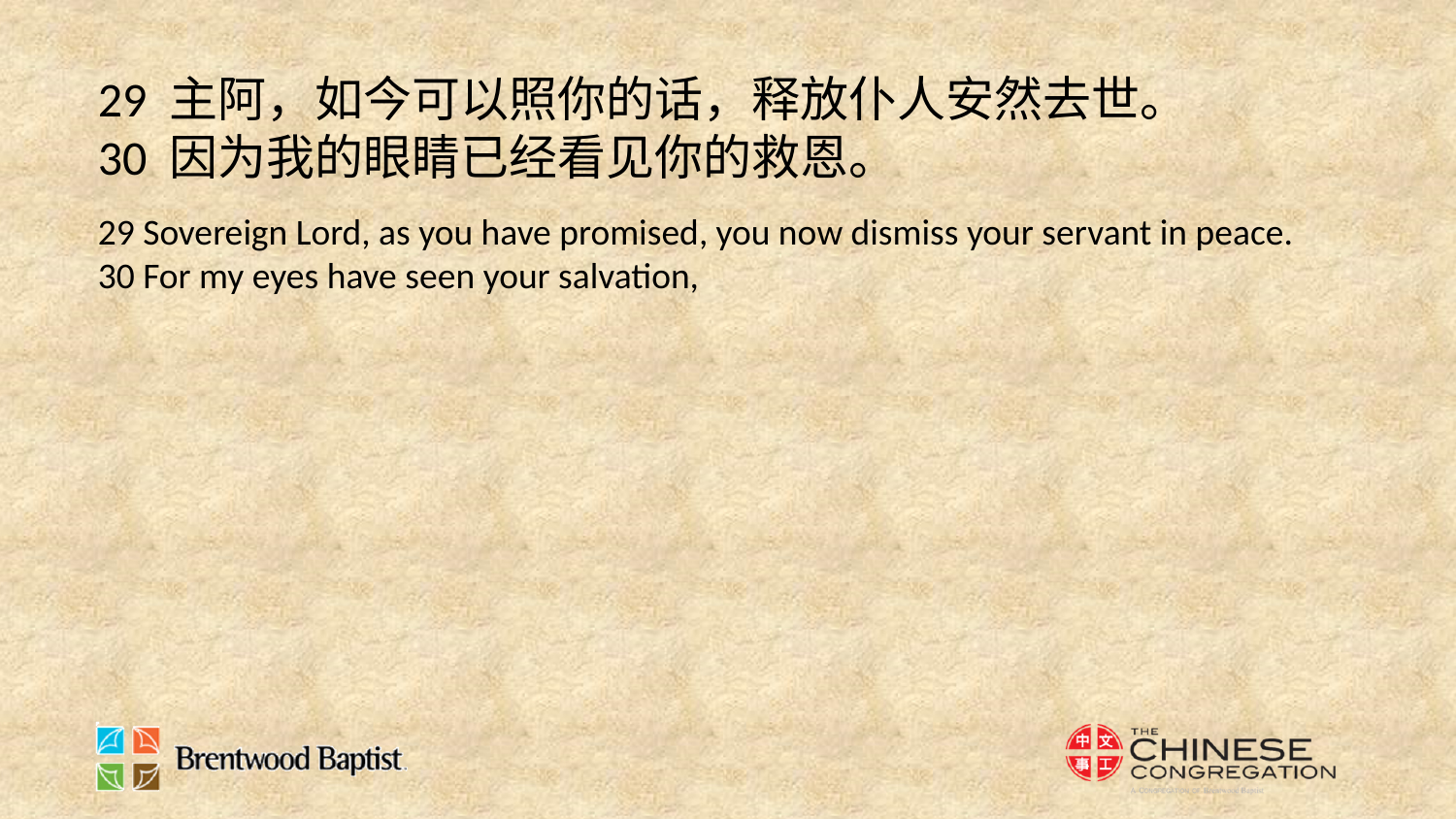

29 主阿，如今可以照你的话，释放仆人安然去世。
30 因为我的眼睛已经看见你的救恩。

29 Sovereign Lord, as you have promised, you now dismiss your servant in peace.
30 For my eyes have seen your salvation,